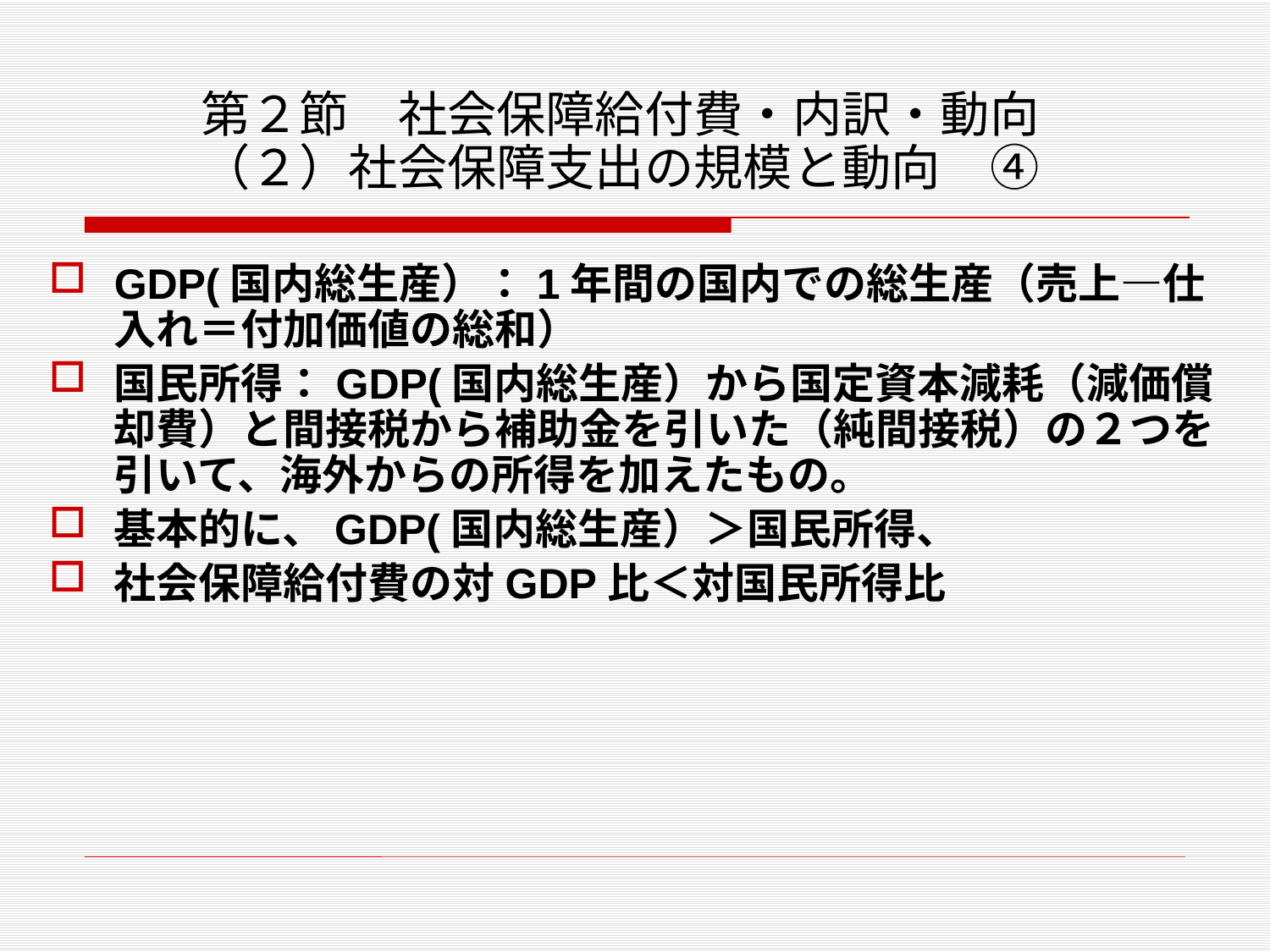

# 第２節　社会保障給付費・内訳・動向 （２）社会保障支出の規模と動向　④
GDP(国内総生産）：1年間の国内での総生産（売上―仕入れ＝付加価値の総和）
国民所得：GDP(国内総生産）から国定資本減耗（減価償却費）と間接税から補助金を引いた（純間接税）の２つを引いて、海外からの所得を加えたもの。
基本的に、GDP(国内総生産）＞国民所得、
社会保障給付費の対GDP比＜対国民所得比